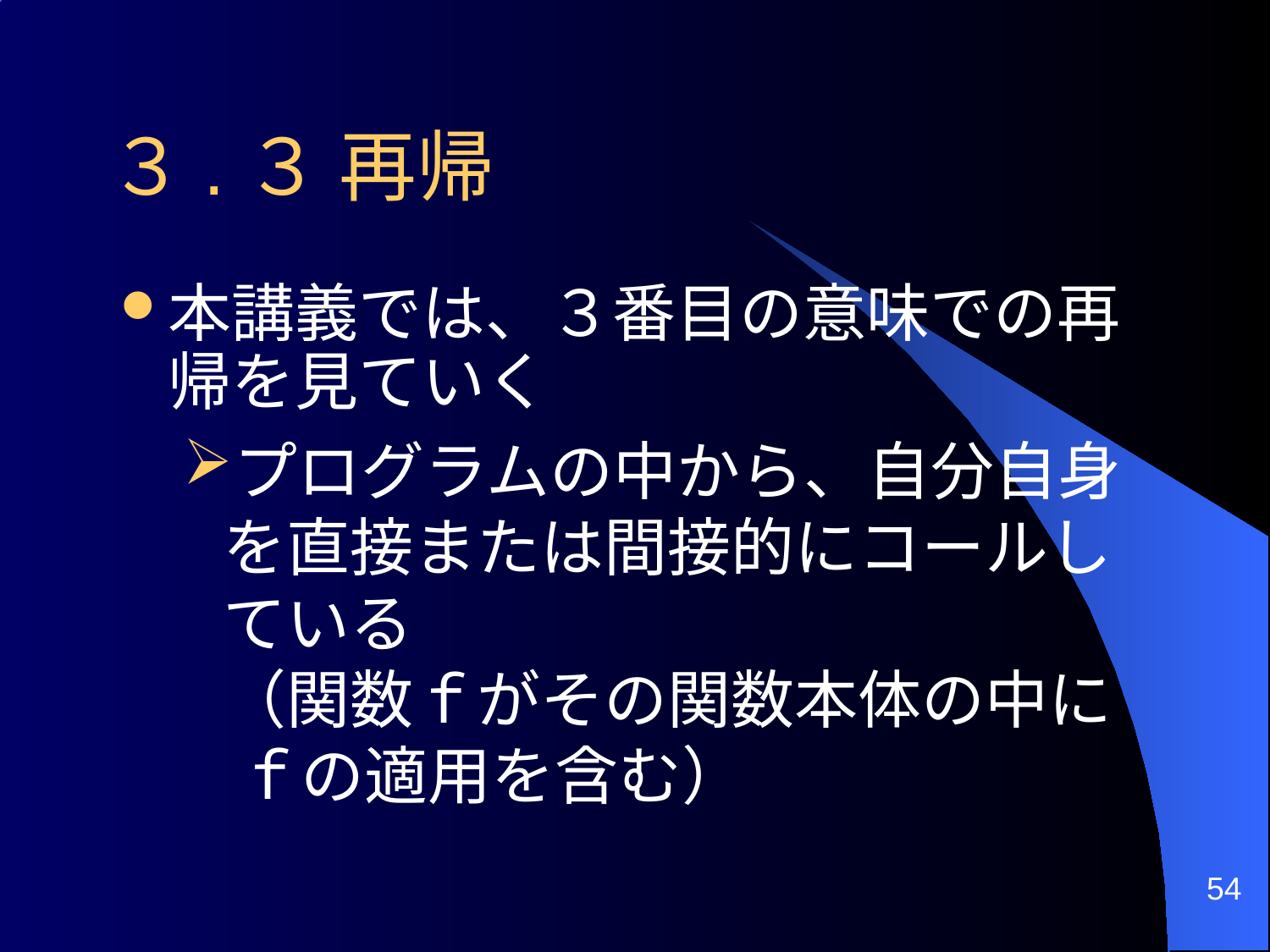

# ３.３ 再帰
本講義では、３番目の意味での再帰を見ていく
プログラムの中から、自分自身を直接または間接的にコールしている
（関数ｆがその関数本体の中に
 ｆの適用を含む）
54